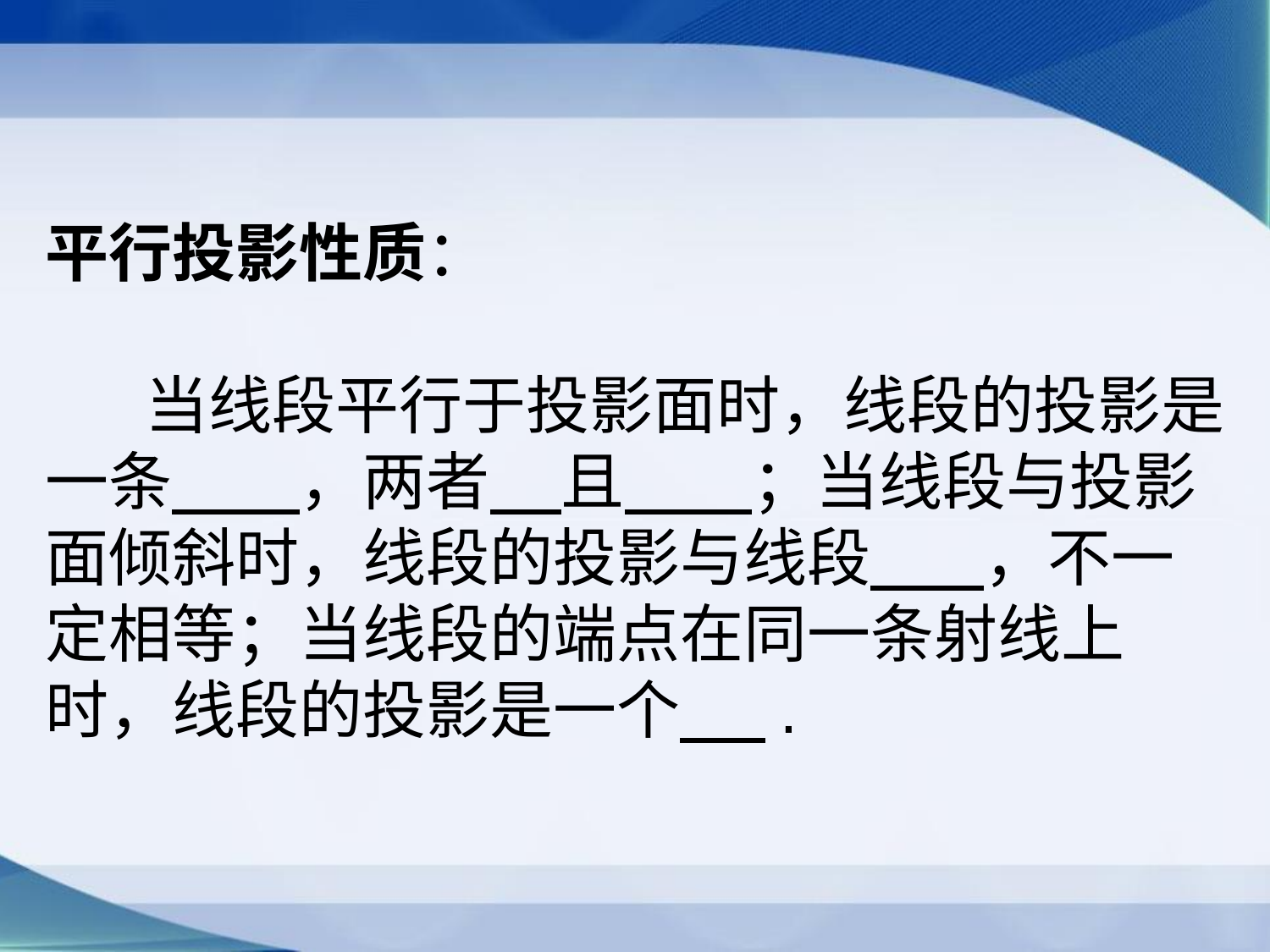

平行投影性质：

      当线段平行于投影面时，线段的投影是一条         ，两者     且         ；当线段与投影面倾斜时，线段的投影与线段        ，不一定相等；当线段的端点在同一条射线上时，线段的投影是一个      .